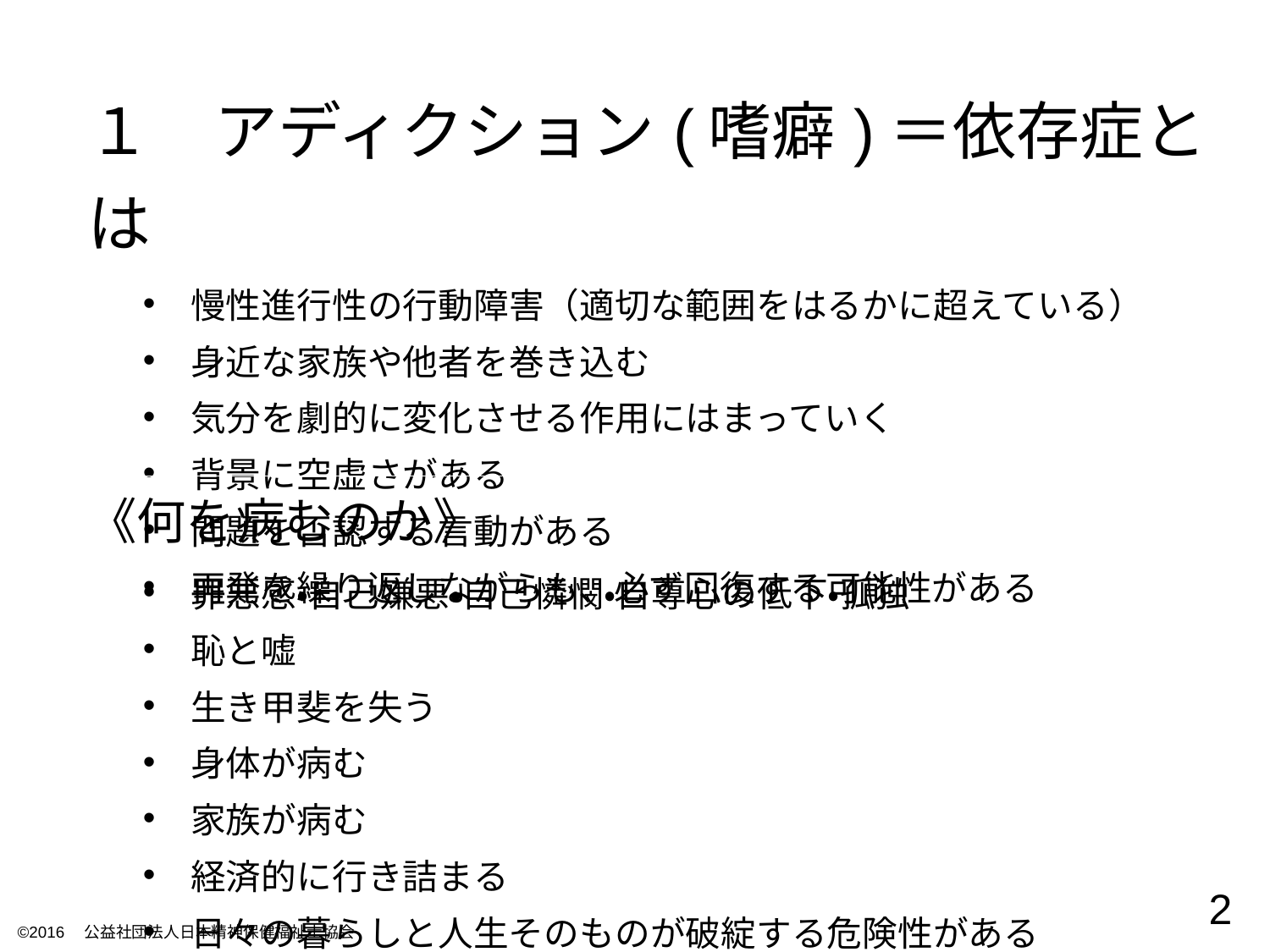

| １　アディクション(嗜癖)＝依存症とは |
| --- |
| 慢性進行性の行動障害（適切な範囲をはるかに超えている） 身近な家族や他者を巻き込む 気分を劇的に変化させる作用にはまっていく 背景に空虚さがある 問題を否認する言動がある 再発を繰り返しながらも、必ず回復する可能性がある |
| 《何を病むのか》 |
| --- |
| 罪悪感・自己嫌悪・自己憐憫・自尊心の低下・孤独 恥と嘘 生き甲斐を失う 身体が病む 家族が病む 経済的に行き詰まる 日々の暮らしと人生そのものが破綻する危険性がある |
2
©2016　公益社団法人日本精神保健福祉士協会